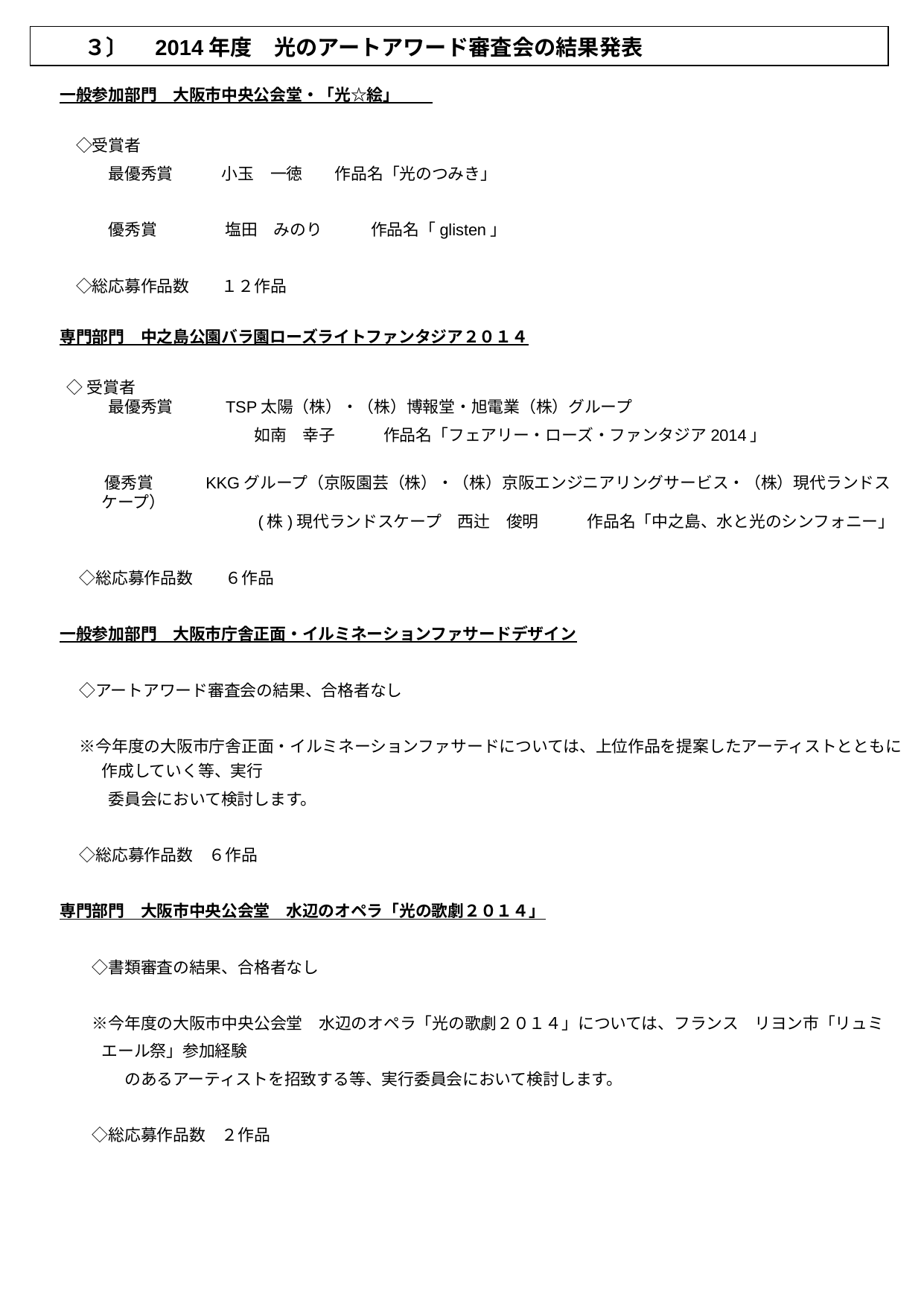

３〕　2014年度　光のアートアワード審査会の結果発表
一般参加部門　大阪市中央公会堂・「光☆絵」

　◇受賞者
　　　最優秀賞　　　小玉　一徳　　作品名「光のつみき」

　　　優秀賞　　　 　塩田　みのり　　　作品名「glisten」

　◇総応募作品数　　１２作品

専門部門　中之島公園バラ園ローズライトファンタジア２０１４

  ◇受賞者
　　　最優秀賞　　　TSP太陽（株）・（株）博報堂・旭電業（株）グループ
　　　　　　　　　　　　如南　幸子　　　作品名「フェアリー・ローズ・ファンタジア2014」

      　 優秀賞　　　KKGグループ（京阪園芸（株）・（株）京阪エンジニアリングサービス・（株）現代ランドスケープ）
　　　　　　　　　　　　(株)現代ランドスケープ　西辻　俊明　　　作品名「中之島、水と光のシンフォニー」

　 ◇総応募作品数　　６作品

一般参加部門　大阪市庁舎正面・イルミネーションファサードデザイン

　 ◇アートアワード審査会の結果、合格者なし

　 ※今年度の大阪市庁舎正面・イルミネーションファサードについては、上位作品を提案したアーティストとともに作成していく等、実行
　　　委員会において検討します。

　 ◇総応募作品数　６作品

専門部門　大阪市中央公会堂　水辺のオペラ「光の歌劇２０１４」

　　◇書類審査の結果、合格者なし
　　※今年度の大阪市中央公会堂　水辺のオペラ「光の歌劇２０１４」については、フランス　リヨン市「リュミエール祭」参加経験
　　　　のあるアーティストを招致する等、実行委員会において検討します。

　　◇総応募作品数　２作品